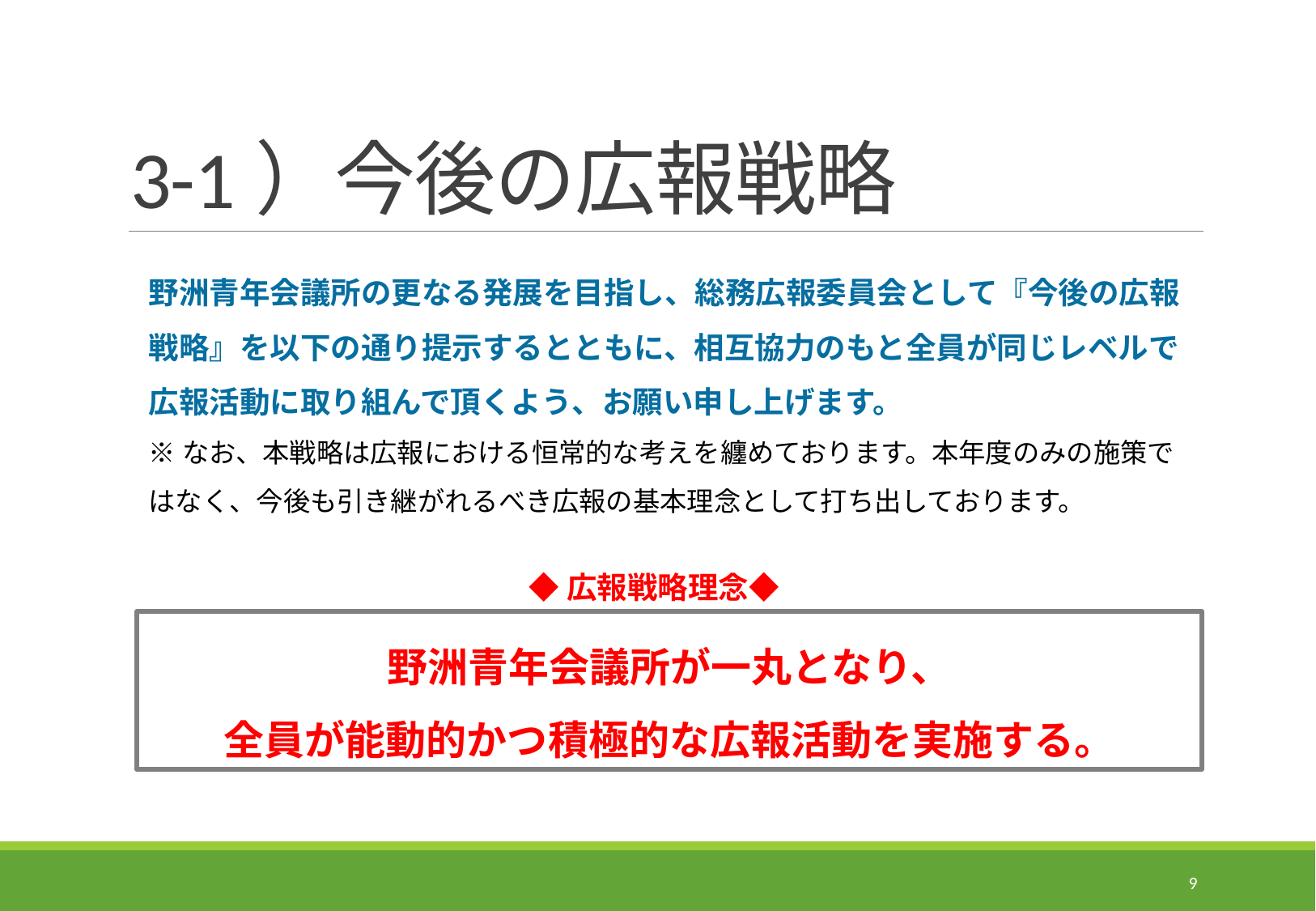

# 3-1）今後の広報戦略
野洲青年会議所の更なる発展を目指し、総務広報委員会として『今後の広報戦略』を以下の通り提示するとともに、相互協力のもと全員が同じレベルで広報活動に取り組んで頂くよう、お願い申し上げます。
※なお、本戦略は広報における恒常的な考えを纏めております。本年度のみの施策ではなく、今後も引き継がれるべき広報の基本理念として打ち出しております。
◆広報戦略理念◆
野洲青年会議所が一丸となり、
全員が能動的かつ積極的な広報活動を実施する。
9